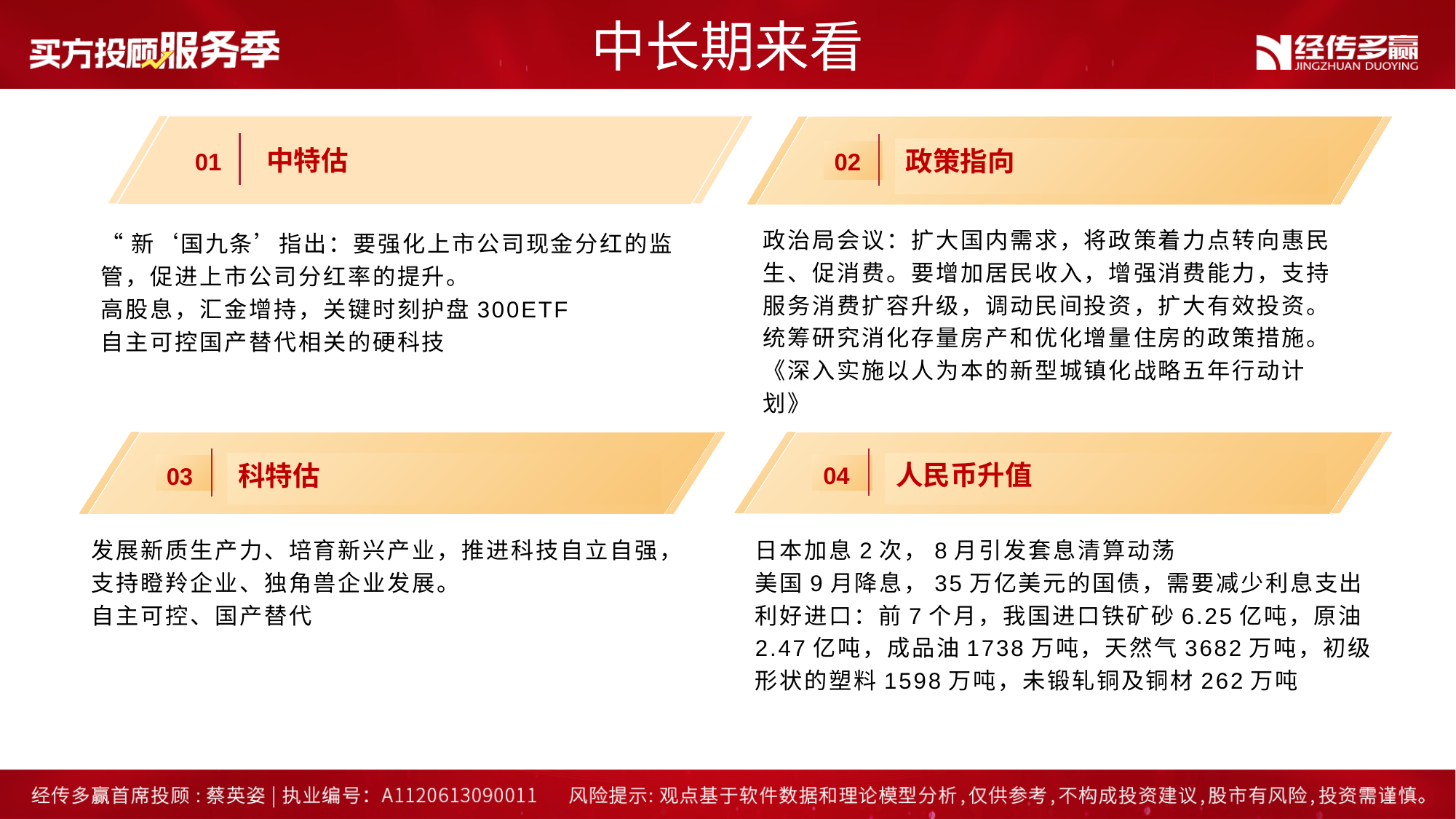

中长期来看

中特估
01

政策指向
02
政治局会议：扩大国内需求，将政策着力点转向惠民生、促消费。要增加居民收入，增强消费能力，支持服务消费扩容升级，调动民间投资，扩大有效投资。
统筹研究消化存量房产和优化增量住房的政策措施。
《深入实施以人为本的新型城镇化战略五年行动计划》
“新‘国九条’指出：要强化上市公司现金分红的监管，促进上市公司分红率的提升。
高股息，汇金增持，关键时刻护盘300ETF
自主可控国产替代相关的硬科技

科特估
03

人民币升值
04
发展新质生产力、培育新兴产业，推进科技自立自强，支持瞪羚企业、独角兽企业发展。
自主可控、国产替代
日本加息2次，8月引发套息清算动荡
美国9月降息，35万亿美元的国债，需要减少利息支出
利好进口：前7个月，我国进口铁矿砂6.25亿吨，原油2.47亿吨，成品油1738万吨，天然气3682万吨，初级形状的塑料1598万吨，未锻轧铜及铜材262万吨